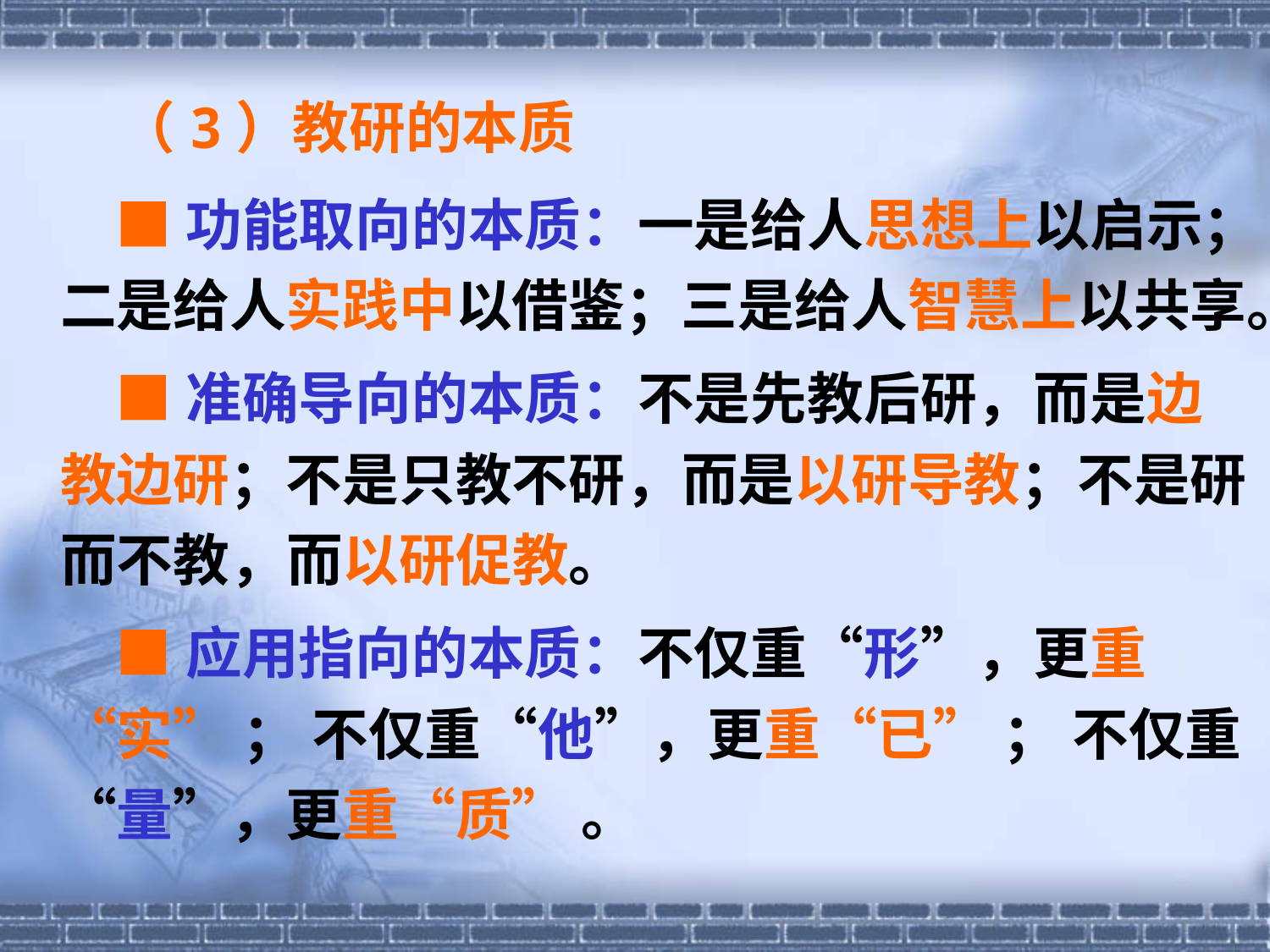

（3）教研的本质
        ■功能取向的本质：一是给人思想上以启示；二是给人实践中以借鉴；三是给人智慧上以共享。
        ■准确导向的本质：不是先教后研，而是边教边研；不是只教不研，而是以研导教；不是研而不教，而以研促教。
        ■应用指向的本质：不仅重“形”，更重“实” ； 不仅重“他”，更重“已” ； 不仅重“量”，更重“质” 。